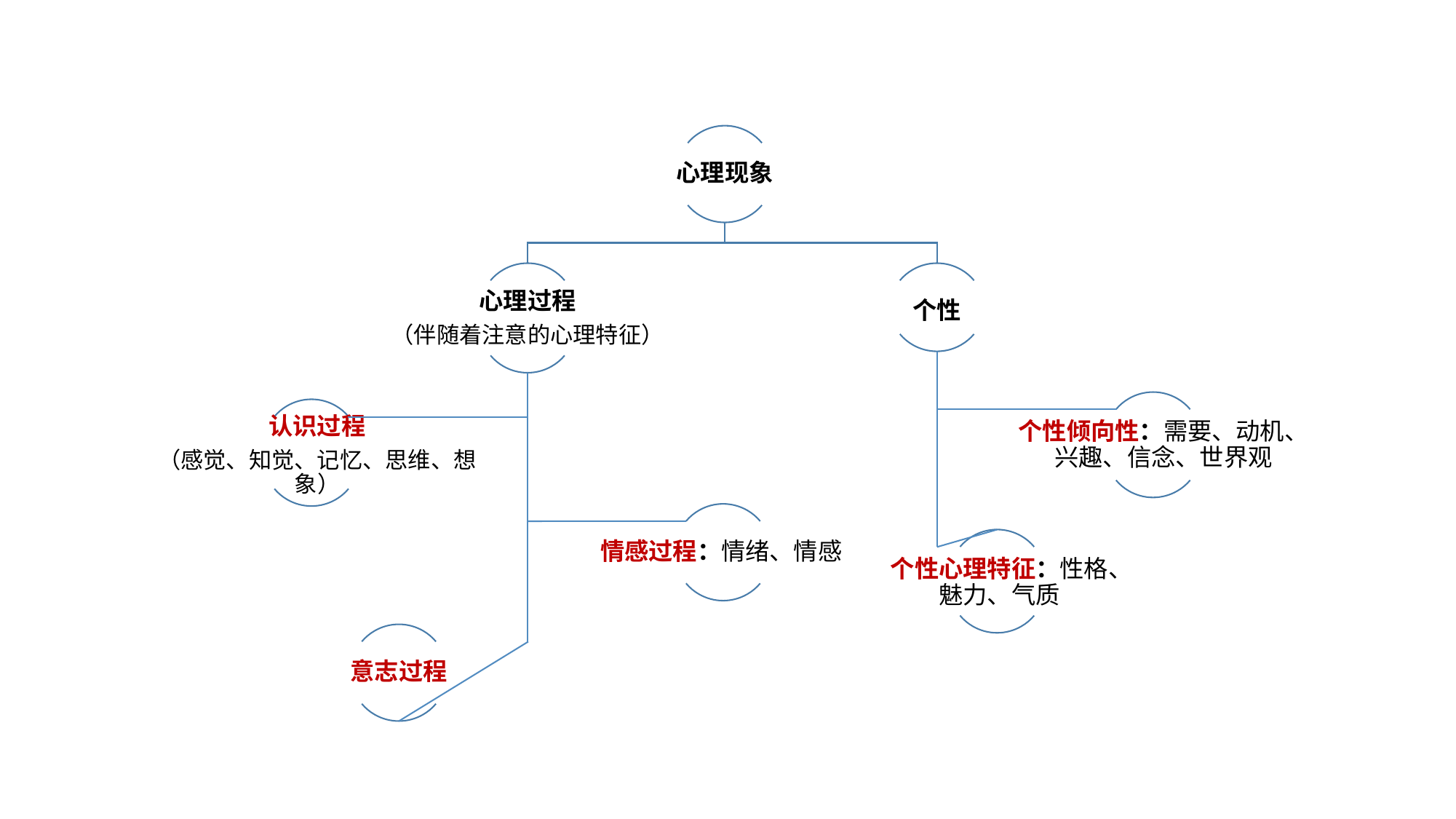

心理现象

个性
心理过程
（伴随着注意的心理特征）

个性倾向性：需要、动机、兴趣、信念、世界观
认识过程
（感觉、知觉、记忆、思维、想象）

情感过程：情绪、情感

个性心理特征：性格、魅力、气质

意志过程